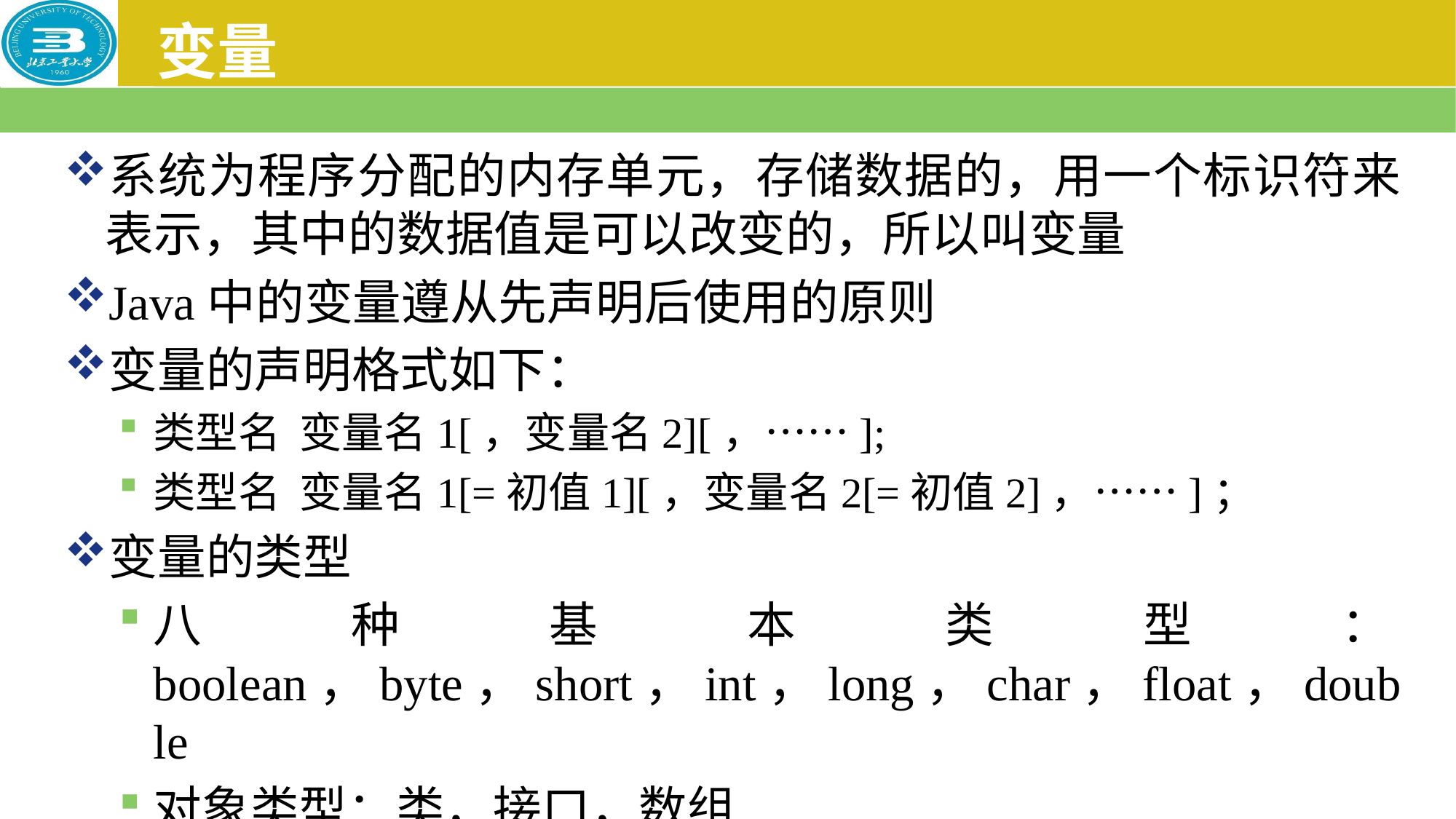

# 变量
系统为程序分配的内存单元，存储数据的，用一个标识符来表示，其中的数据值是可以改变的，所以叫变量
Java中的变量遵从先声明后使用的原则
变量的声明格式如下：
类型名  变量名1[，变量名2][，……];
类型名  变量名1[=初值1][，变量名2[=初值2]，……]；
变量的类型
八种基本类型：boolean，byte，short，int，long，char，float，double
对象类型：类，接口，数组